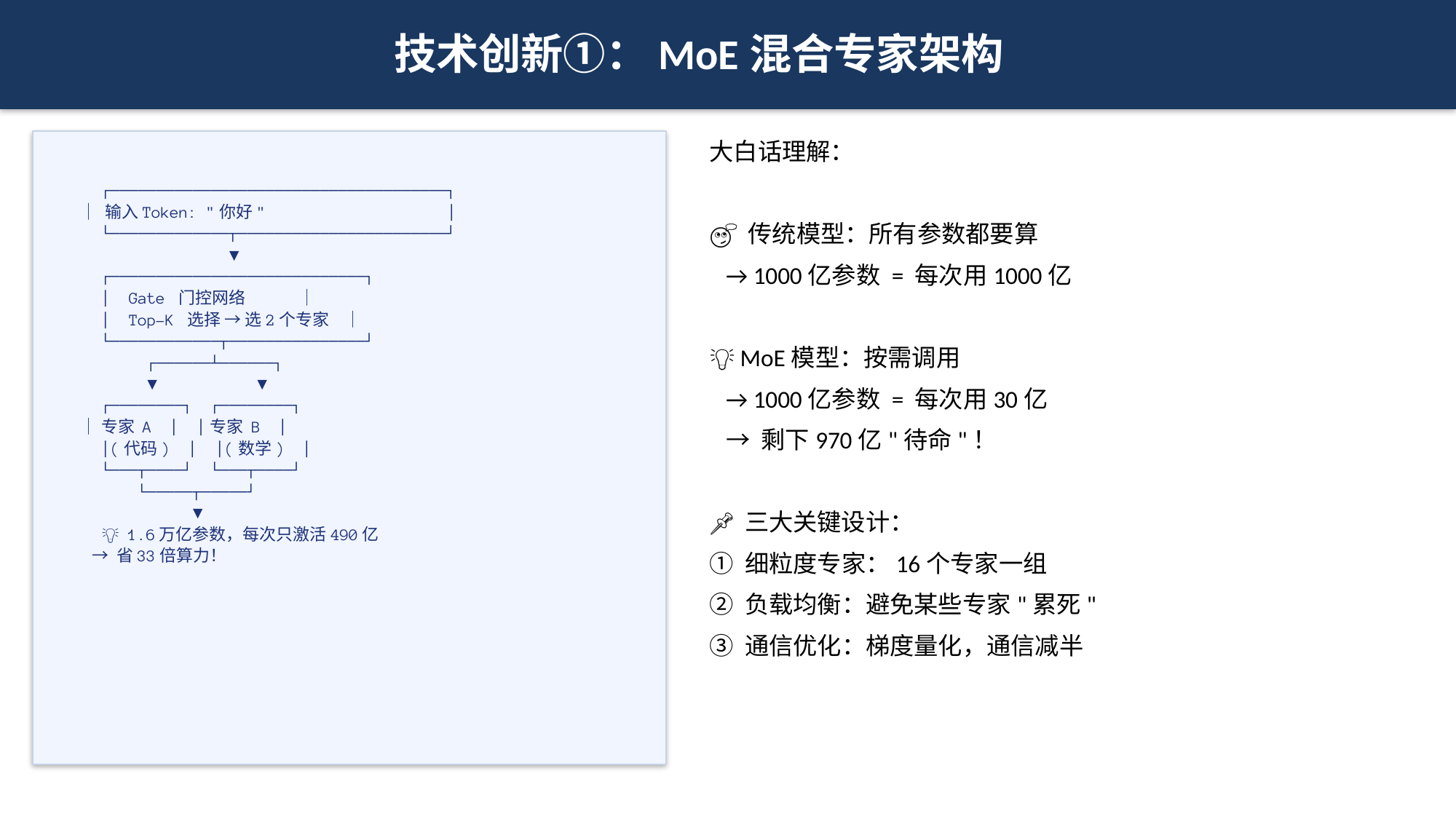

技术创新①：MoE混合专家架构

大白话理解：

🤔 传统模型：所有参数都要算
   → 1000亿参数 = 每次用1000亿

💡 MoE模型：按需调用
   → 1000亿参数 = 每次用30亿
   → 剩下970亿"待命"！

📌 三大关键设计：
① 细粒度专家：16个专家一组
② 负载均衡：避免某些专家"累死"
③ 通信优化：梯度量化，通信减半

    ┌─────────────────────────────────────┐
    │ 输入Token: "你好"                    │
    └─────────────┬───────────────────────┘
                  ▼
    ┌────────────────────────────┐
    │  Gate 门控网络              │
    │  Top-K 选择 → 选2个专家    │
    └────────────┬───────────────┘
         ┌──────┴──────┐
         ▼           ▼
    ┌────────┐  ┌────────┐
    │专家 A  │  │专家 B  │
    │(代码)  │  │(数学)  │
    └───┬────┘  └───┬────┘
        └─────┬─────┘
              ▼
    💡 1.6万亿参数，每次只激活490亿
       → 省33倍算力！